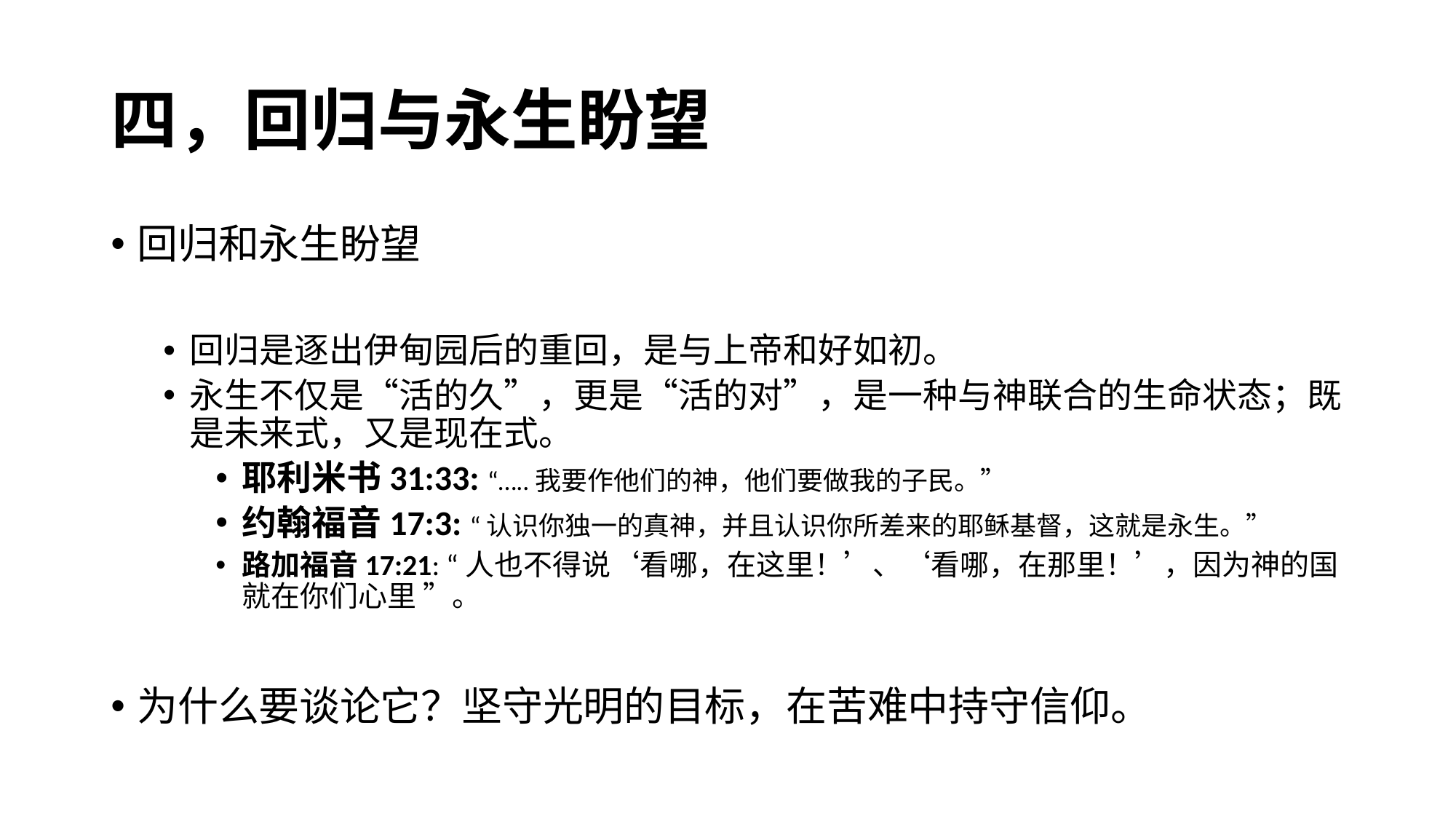

# 四，回归与永生盼望
回归和永生盼望

回归是逐出伊甸园后的重回，是与上帝和好如初。
永生不仅是“活的久”，更是“活的对”，是一种与神联合的生命状态；既是未来式，又是现在式。
耶利米书31:33: “…..我要作他们的神，他们要做我的子民。”
约翰福音17:3: “认识你独一的真神，并且认识你所差来的耶稣基督，这就是永生。”
路加福音17:21: “人也不得说‘看哪，在这里！’、‘看哪，在那里！’，因为神的国就在你们心里 ”。

为什么要谈论它？坚守光明的目标，在苦难中持守信仰。